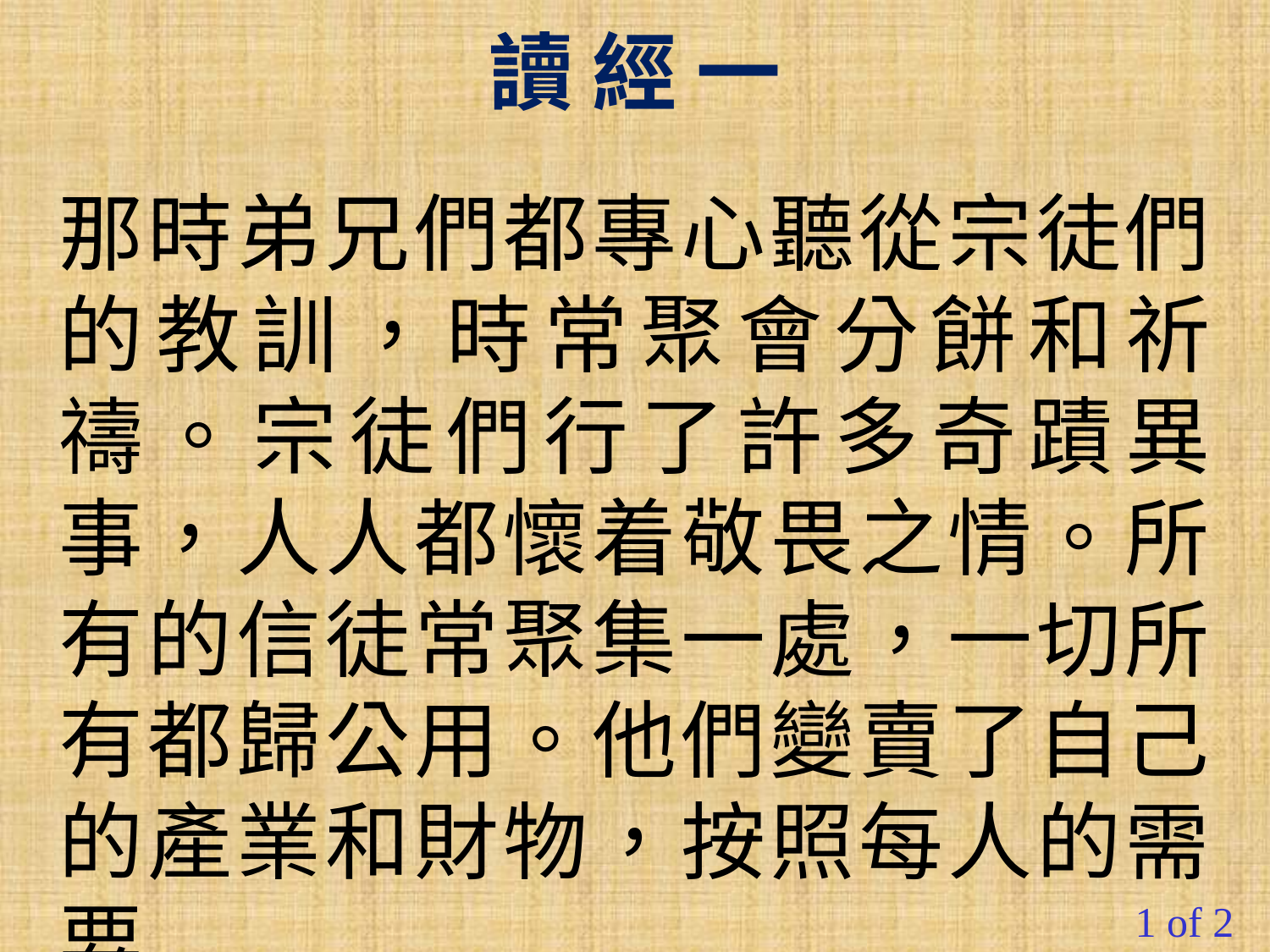

讀 經 一

那時弟兄們都專心聽從宗徒們的教訓，時常聚會分餅和祈禱。宗徒們行了許多奇蹟異事，人人都懷着敬畏之情。所有的信徒常聚集一處，一切所有都歸公用。他們變賣了自己的產業和財物，按照每人的需要
#
1 of 2